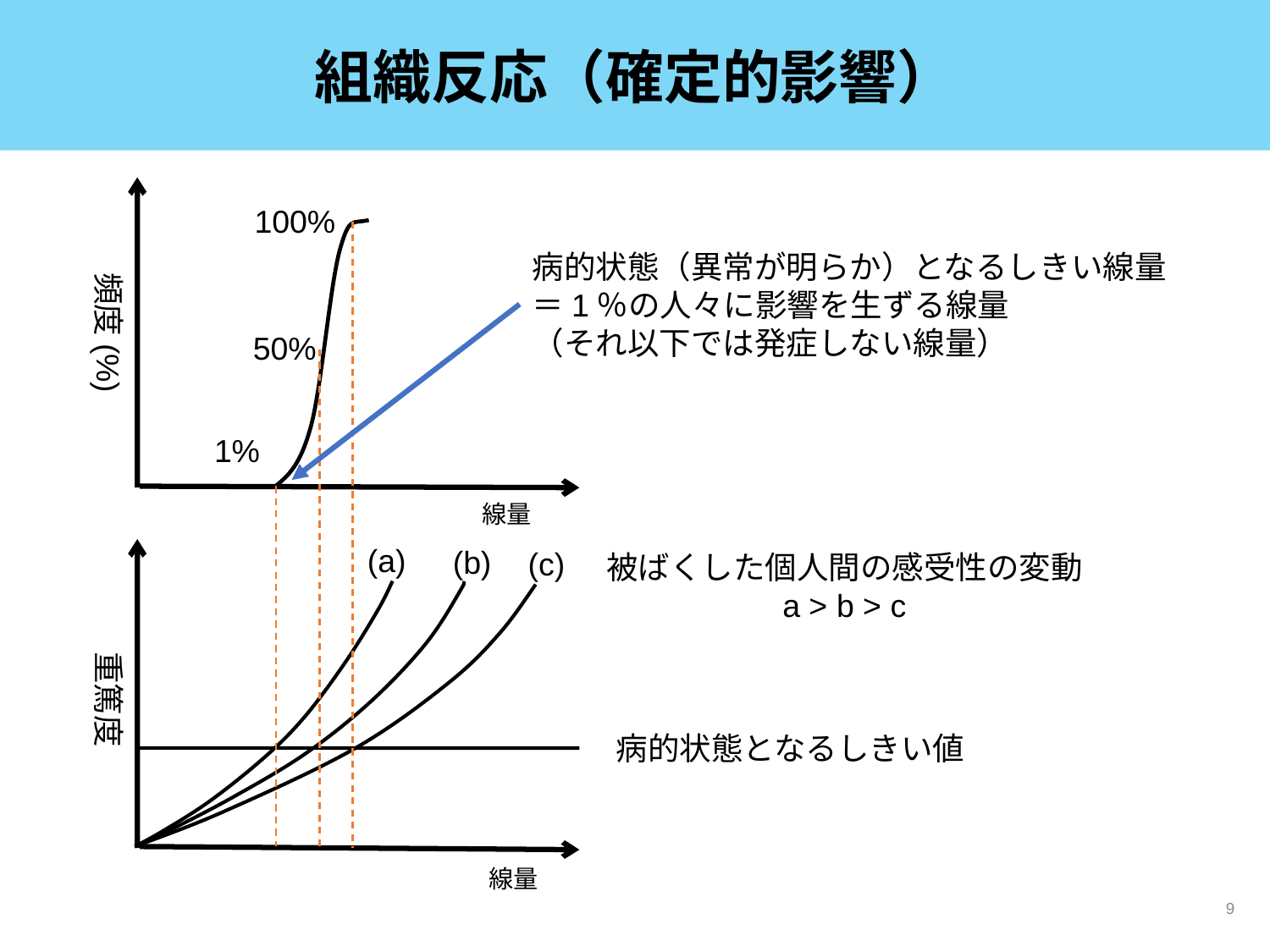

# 組織反応（確定的影響）

100%

病的状態（異常が明らか）となるしきい線量
＝1％の人々に影響を生ずる線量
（それ以下では発症しない線量）
頻度(%)
50%
1%

線量
(a)
(b)
(c)

被ばくした個人間の感受性の変動
a > b > c

重篤度
病的状態となるしきい値

線量
9